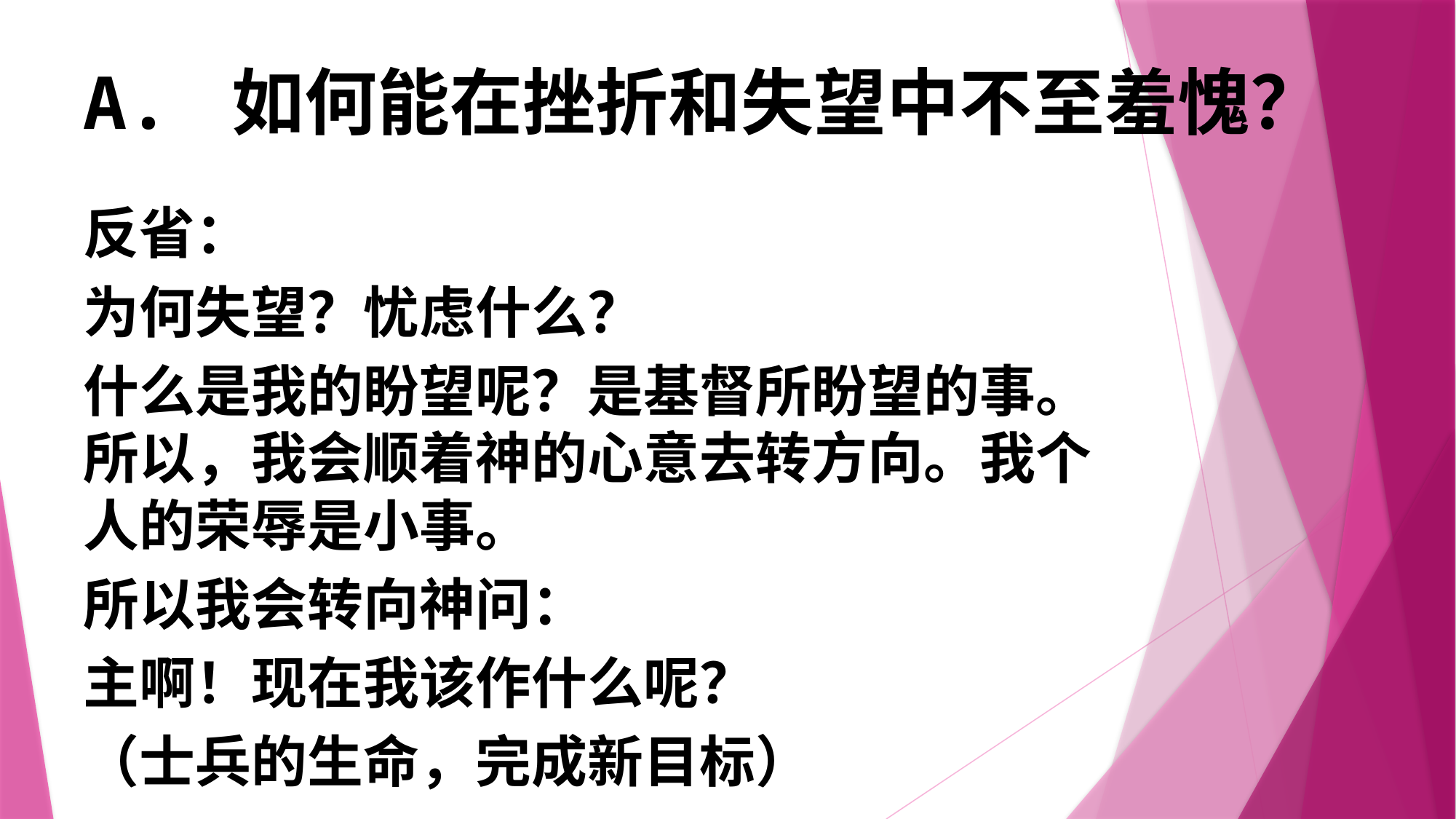

# A. 如何能在挫折和失望中不至羞愧？
反省：
为何失望？忧虑什么？
什么是我的盼望呢？是基督所盼望的事。所以，我会顺着神的心意去转方向。我个人的荣辱是小事。
所以我会转向神问：
主啊！现在我该作什么呢？
（士兵的生命，完成新目标）